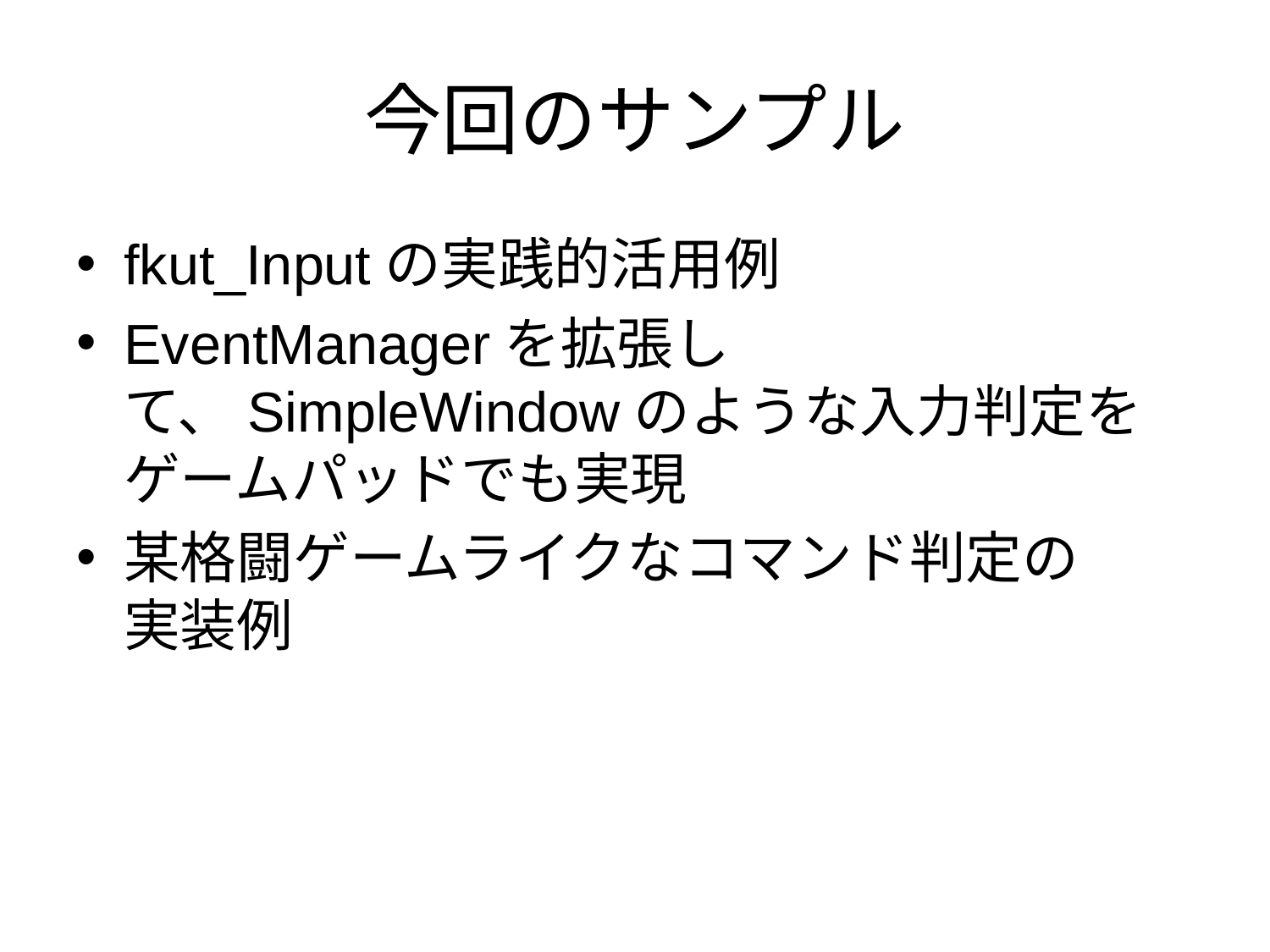

# 今回のサンプル
fkut_Inputの実践的活用例
EventManagerを拡張して、SimpleWindowのような入力判定を
ゲームパッドでも実現
某格闘ゲームライクなコマンド判定の
実装例